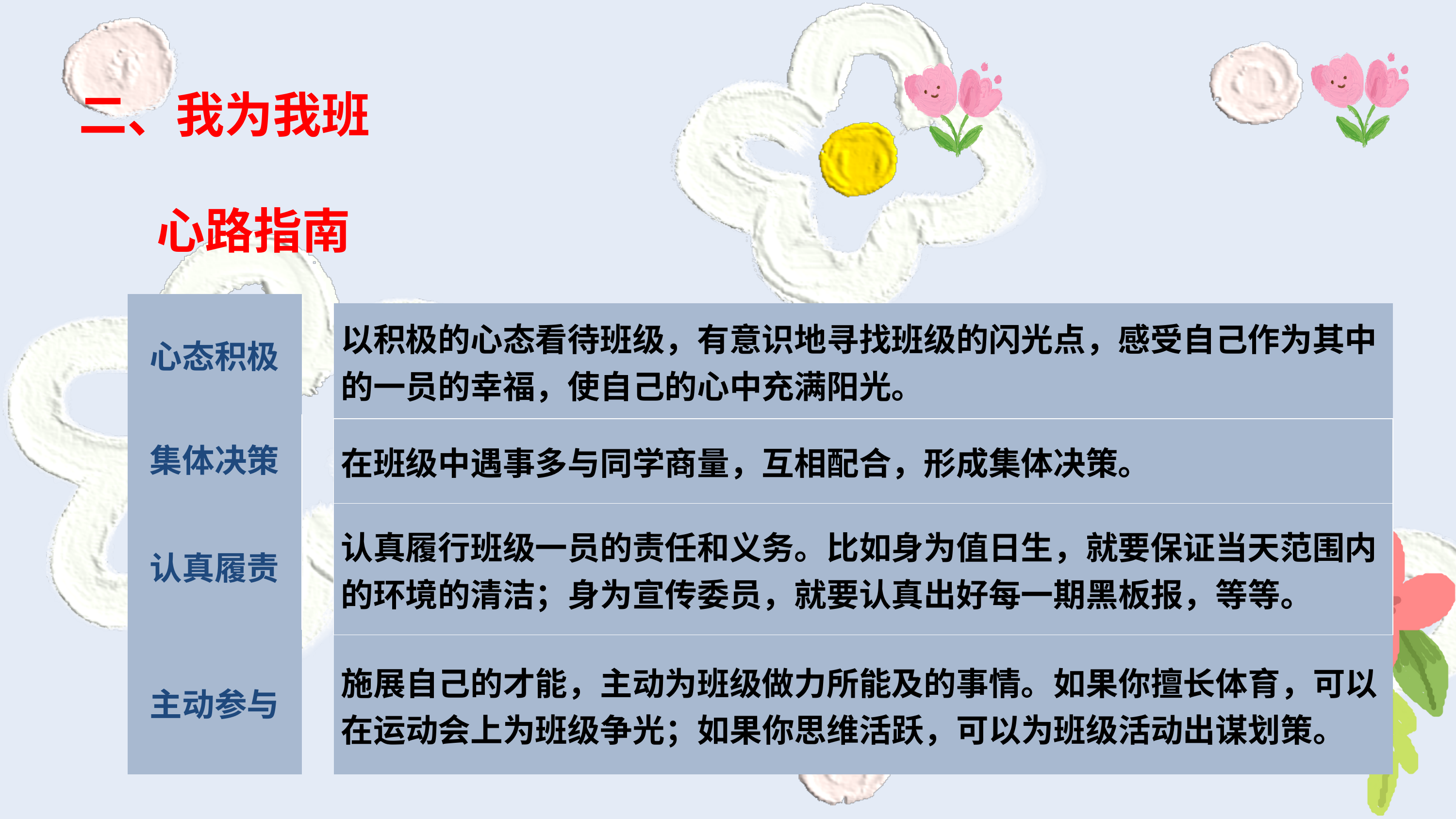

二、我为我班
      心路指南

| 心态积极 |
| --- |
| 集体决策 |
| 认真履责 |
| 主动参与 |
| 以积极的心态看待班级，有意识地寻找班级的闪光点，感受自己作为其中的一员的幸福，使自己的心中充满阳光。 |
| --- |
| 在班级中遇事多与同学商量，互相配合，形成集体决策。 |
| 认真履行班级一员的责任和义务。比如身为值日生，就要保证当天范围内的环境的清洁；身为宣传委员，就要认真出好每一期黑板报，等等。 |
| 施展自己的才能，主动为班级做力所能及的事情。如果你擅长体育，可以在运动会上为班级争光；如果你思维活跃，可以为班级活动出谋划策。 |